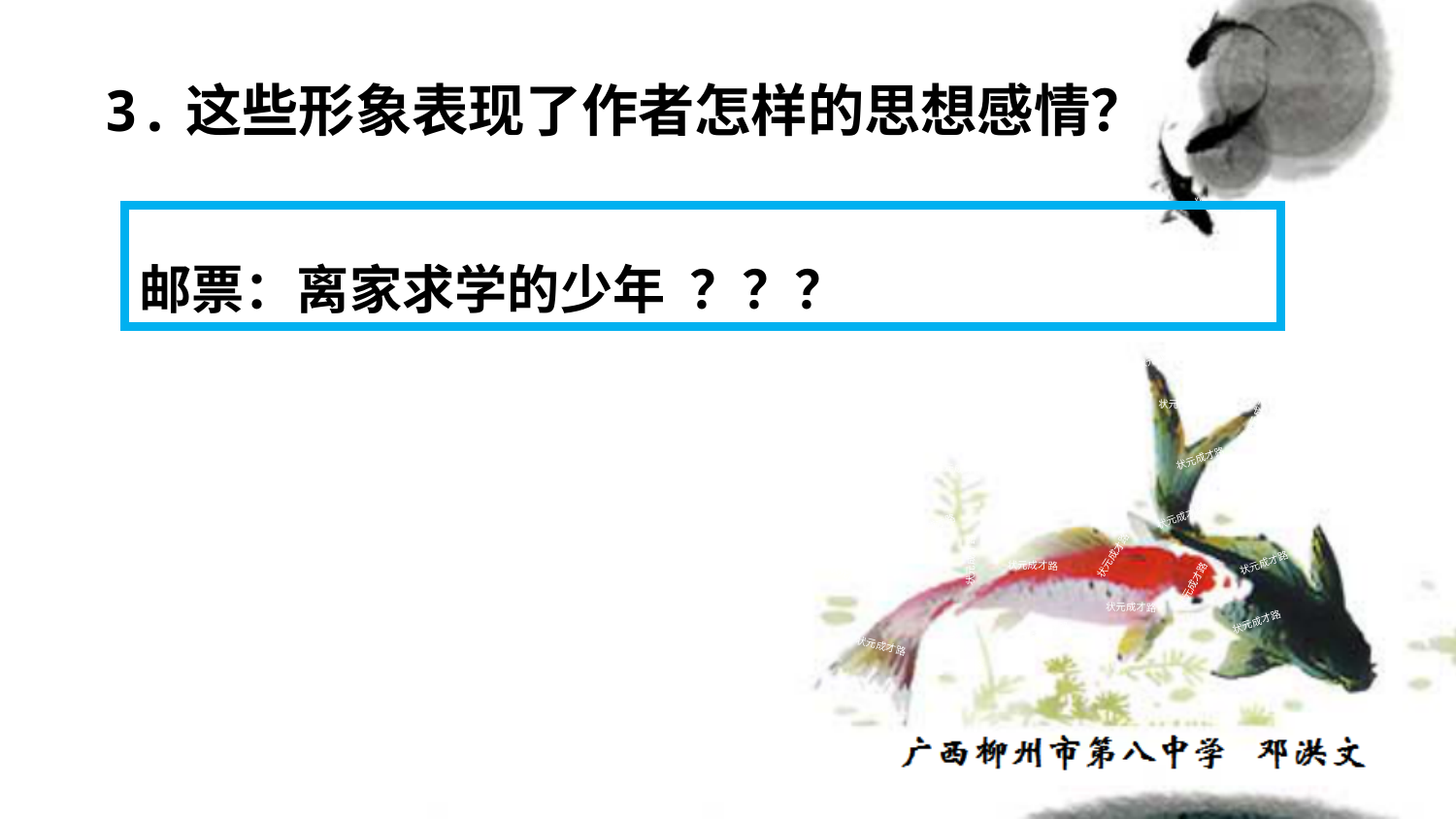

3.这些形象表现了作者怎样的思想感情？
状元成才路
状元成才路
状元成才路
状元成才路
状元成才路
邮票：离家求学的少年  ？？？
状元成才路
状元成才路
状元成才路
状元成才路
状元成才路
状元成才路
状元成才路
状元成才路
状元成才路
状元成才路
状元成才路
状元成才路
状元成才路
状元成才路
状元成才路
状元成才路
状元成才路
状元成才路
状元成才路
状元成才路
状元成才路
状元成才路
状元成才路
状元成才路
状元成才路
状元成才路
状元成才路
状元成才路
状元成才路
状元成才路
状元成才路
状元成才路
状元成才路
状元成才路
状元成才路
状元成才路
状元成才路
状元成才路
状元成才路
状元成才路
状元成才路
状元成才路
状元成才路
状元成才路
状元成才路
状元成才路
状元成才路
状元成才路
状元成才路
状元成才路
状元成才路
状元成才路
状元成才路
状元成才路
状元成才路
状元成才路
状元成才路
状元成才路
状元成才路
状元成才路
状元成才路
状元成才路
状元成才路
状元成才路
状元成才路
状元成才路
状元成才路
状元成才路
状元成才路
状元成才路
状元成才路
状元成才路
状元成才路
状元成才路
状元成才路
状元成才路
状元成才路
状元成才路
状元成才路
状元成才路
状元成才路
状元成才路
状元成才路
状元成才路
状元成才路
状元成才路
状元成才路
状元成才路
状元成才路
状元成才路
状元成才路
状元成才路
状元成才路
状元成才路
状元成才路